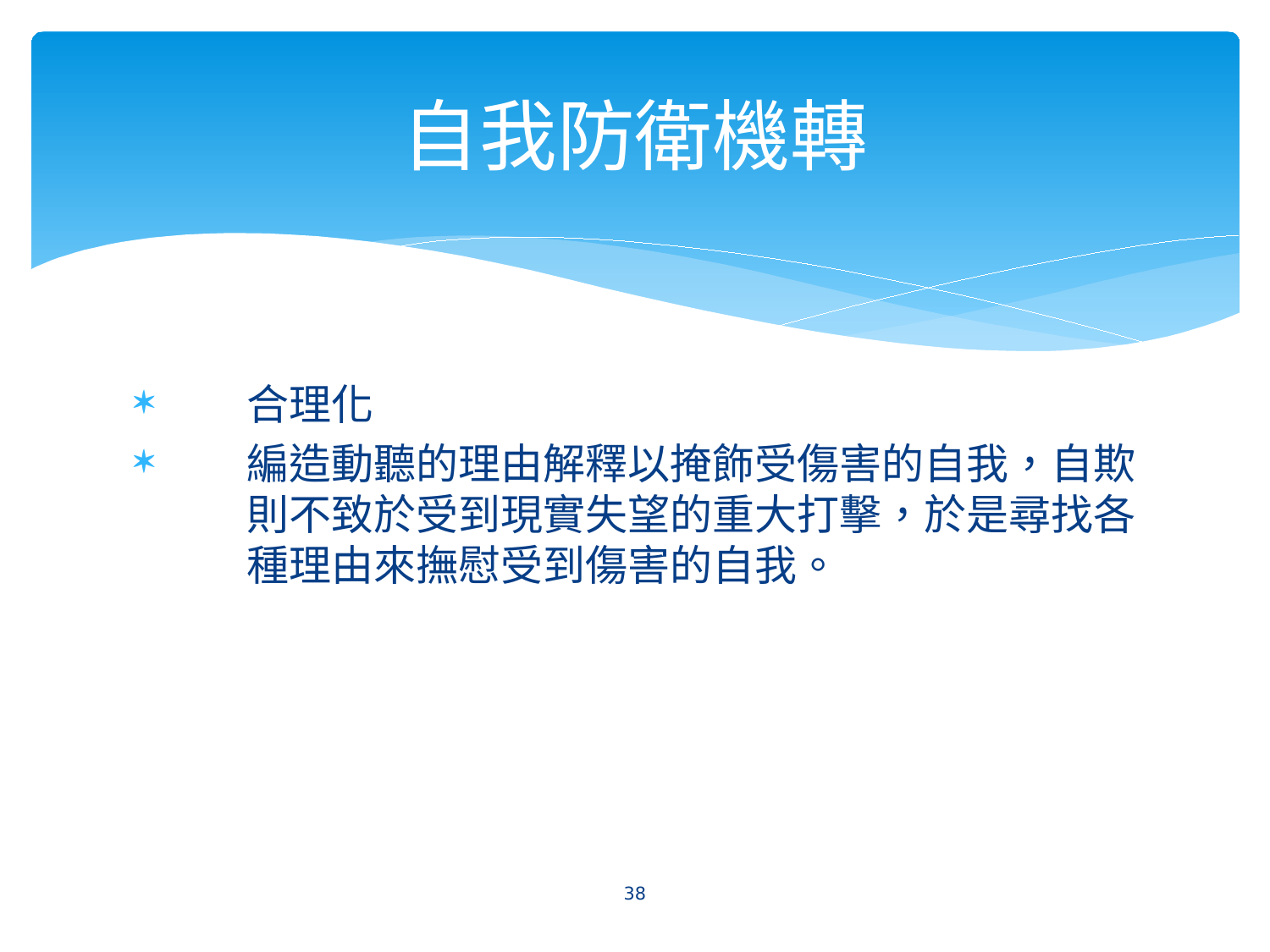

# 自我防衛機轉
合理化
編造動聽的理由解釋以掩飾受傷害的自我，自欺則不致於受到現實失望的重大打擊，於是尋找各種理由來撫慰受到傷害的自我。
38